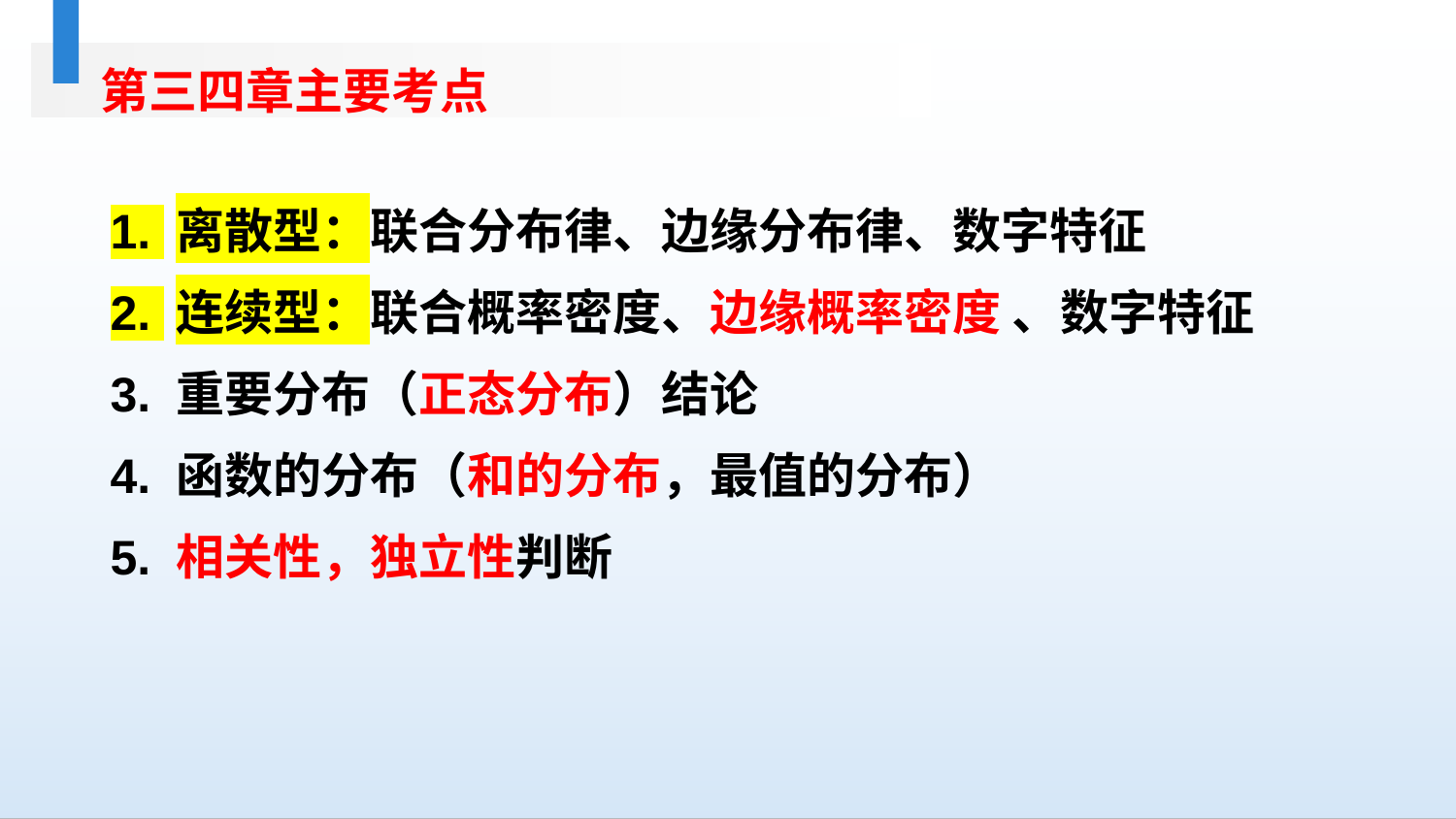

第三四章主要考点
1. 离散型：联合分布律、边缘分布律、数字特征
2. 连续型：联合概率密度、边缘概率密度 、数字特征
3. 重要分布（正态分布）结论
4. 函数的分布（和的分布，最值的分布）
5. 相关性，独立性判断